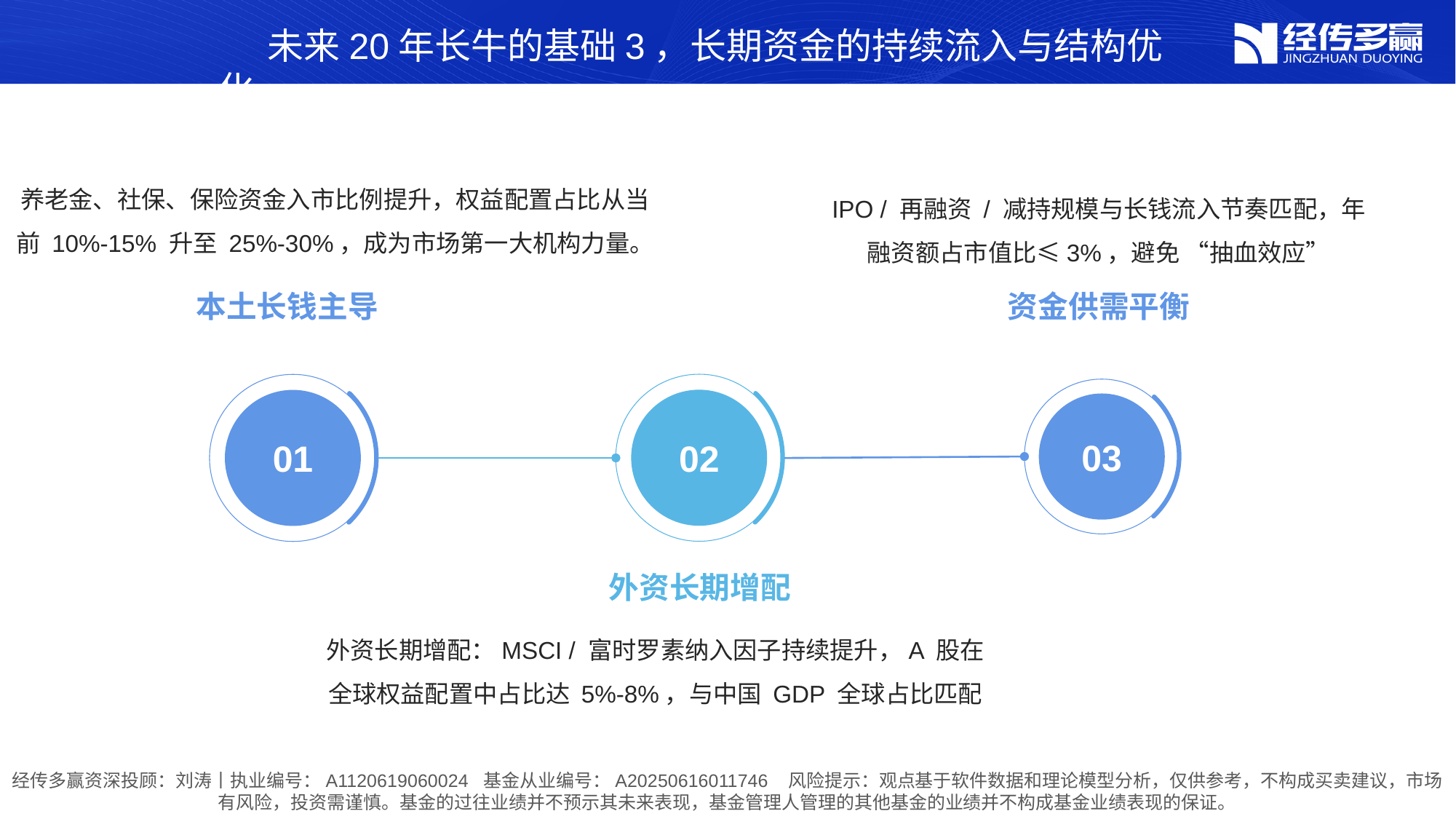

未来20年长牛的基础3，长期资金的持续流入与结构优化
养老金、社保、保险资金入市比例提升，权益配置占比从当前 10%-15% 升至 25%-30%，成为市场第一大机构力量。
IPO / 再融资 / 减持规模与长钱流入节奏匹配，年融资额占市值比≤3%，避免 “抽血效应”
本土长钱主导
资金供需平衡

02
01
03
外资长期增配
外资长期增配：MSCI / 富时罗素纳入因子持续提升，A 股在全球权益配置中占比达 5%-8%，与中国 GDP 全球占比匹配